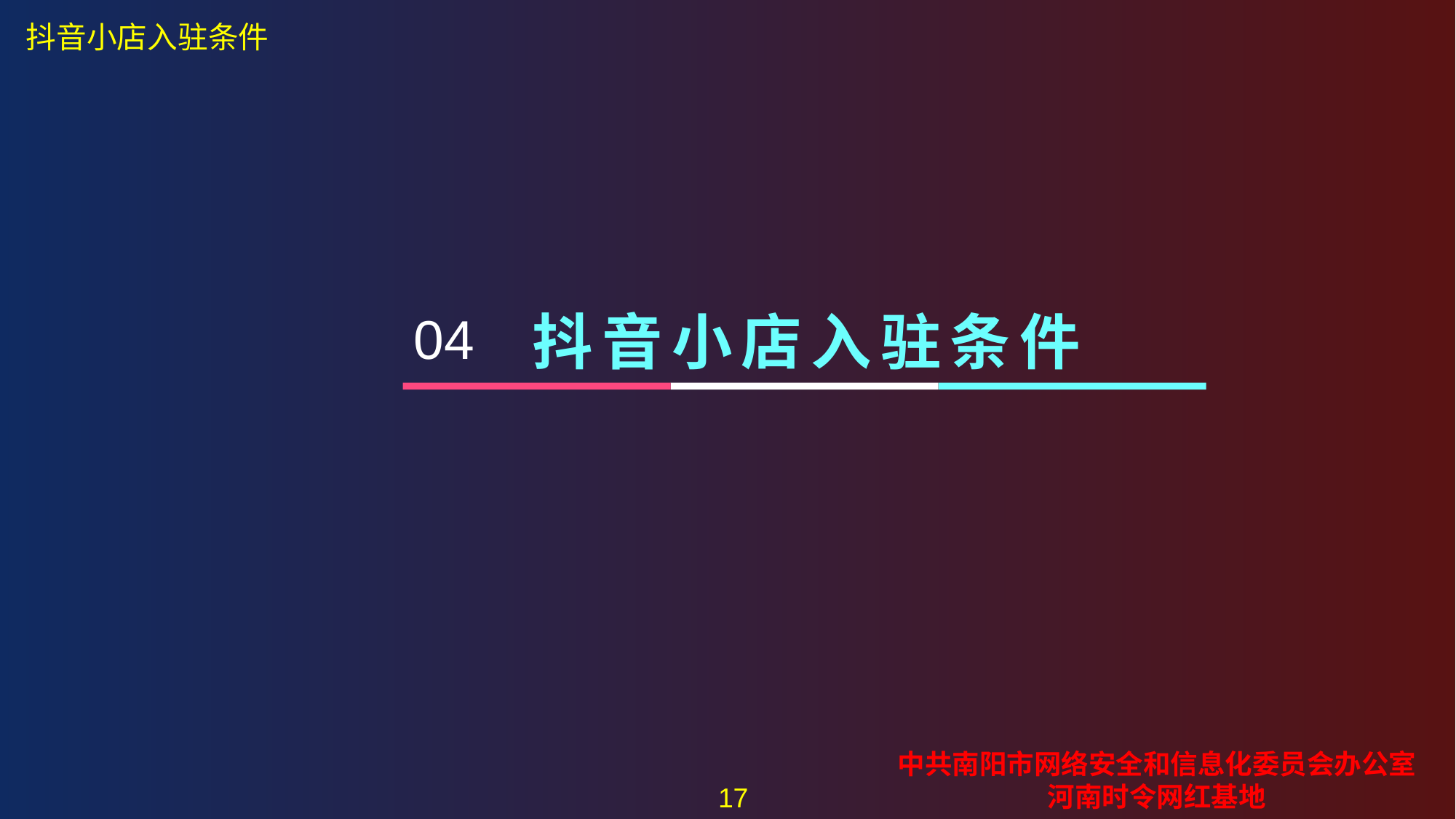

抖音小店入驻条件
04
抖音小店入驻条件

中共南阳市网络安全和信息化委员会办公室
河南时令网红基地
17